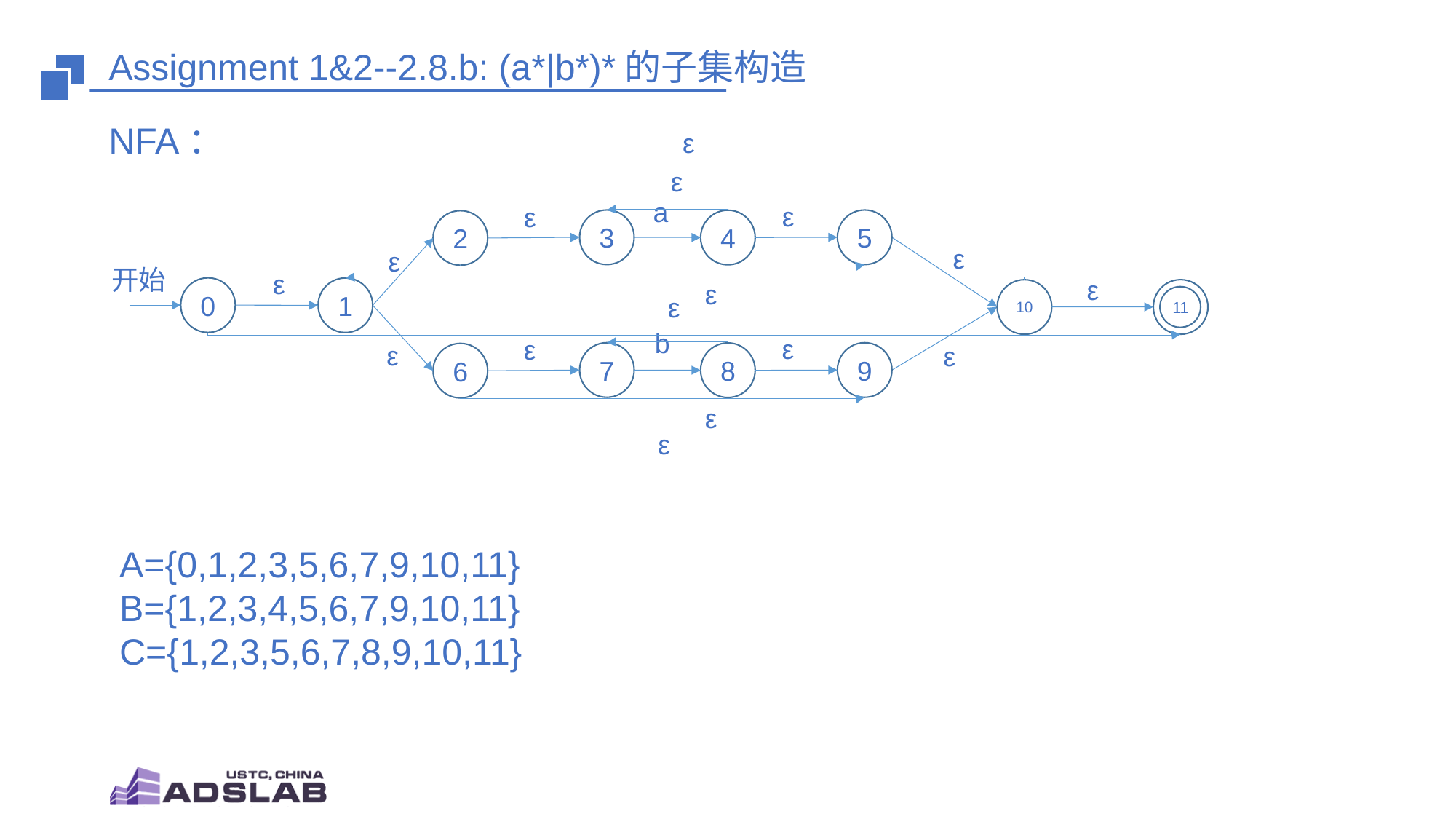

# Assignment 1&2--2.8.b: (a*|b*)*的子集构造
NFA：
ε
ε
a
ε
ε
3
5
4
2
ε
ε
开始
ε
ε
ε
0
1
11

10
ε
b
ε
ε
ε
ε
7
9
8
6
ε
ε
A={0,1,2,3,5,6,7,9,10,11}
B={1,2,3,4,5,6,7,9,10,11}
C={1,2,3,5,6,7,8,9,10,11}